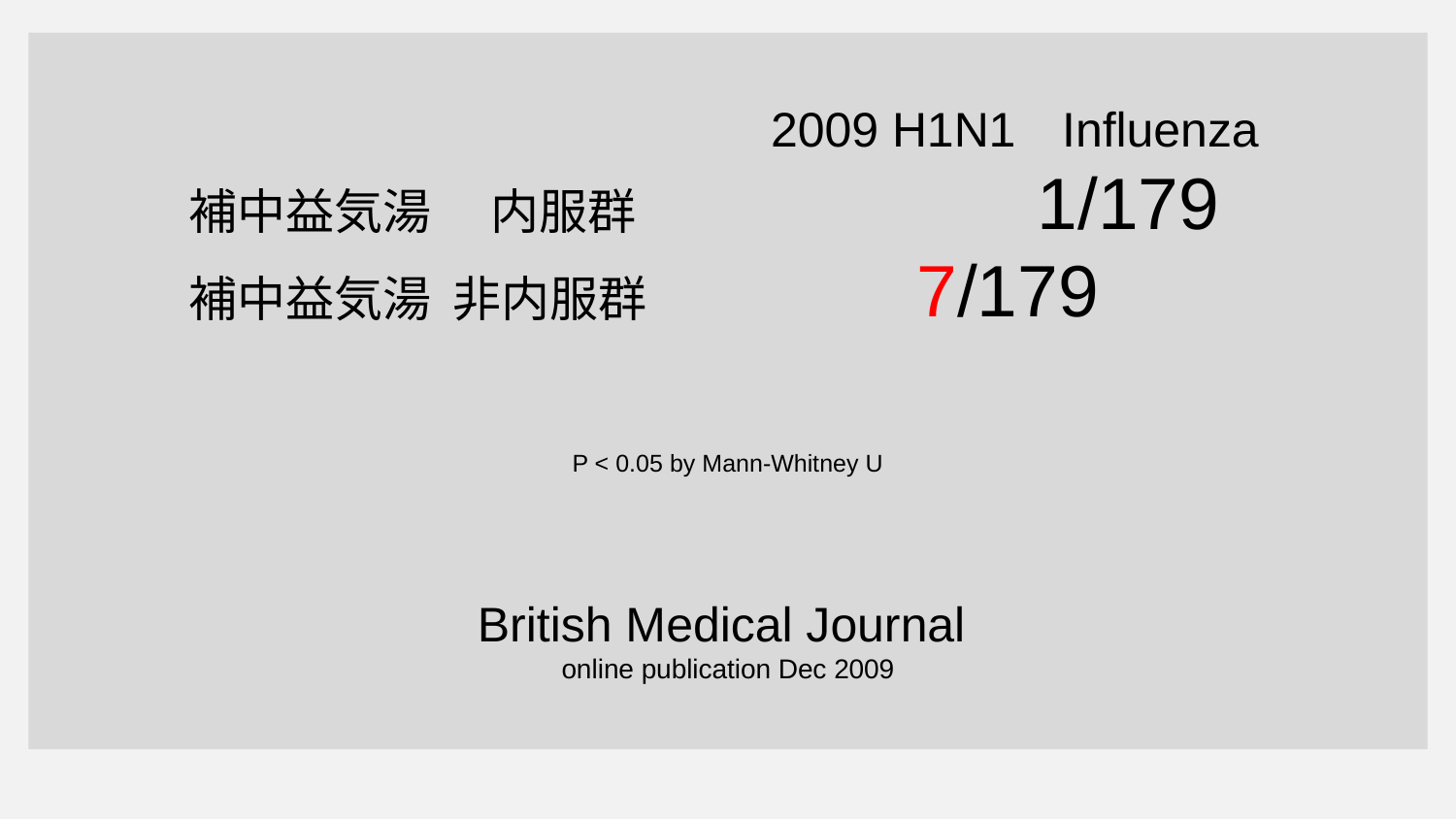

2009 H1N1 	Influenza
	補中益気湯 　内服群		          1/179
	補中益気湯  非内服群		7/179

P < 0.05 by Mann-Whitney U

British Medical Journal
online publication Dec 2009